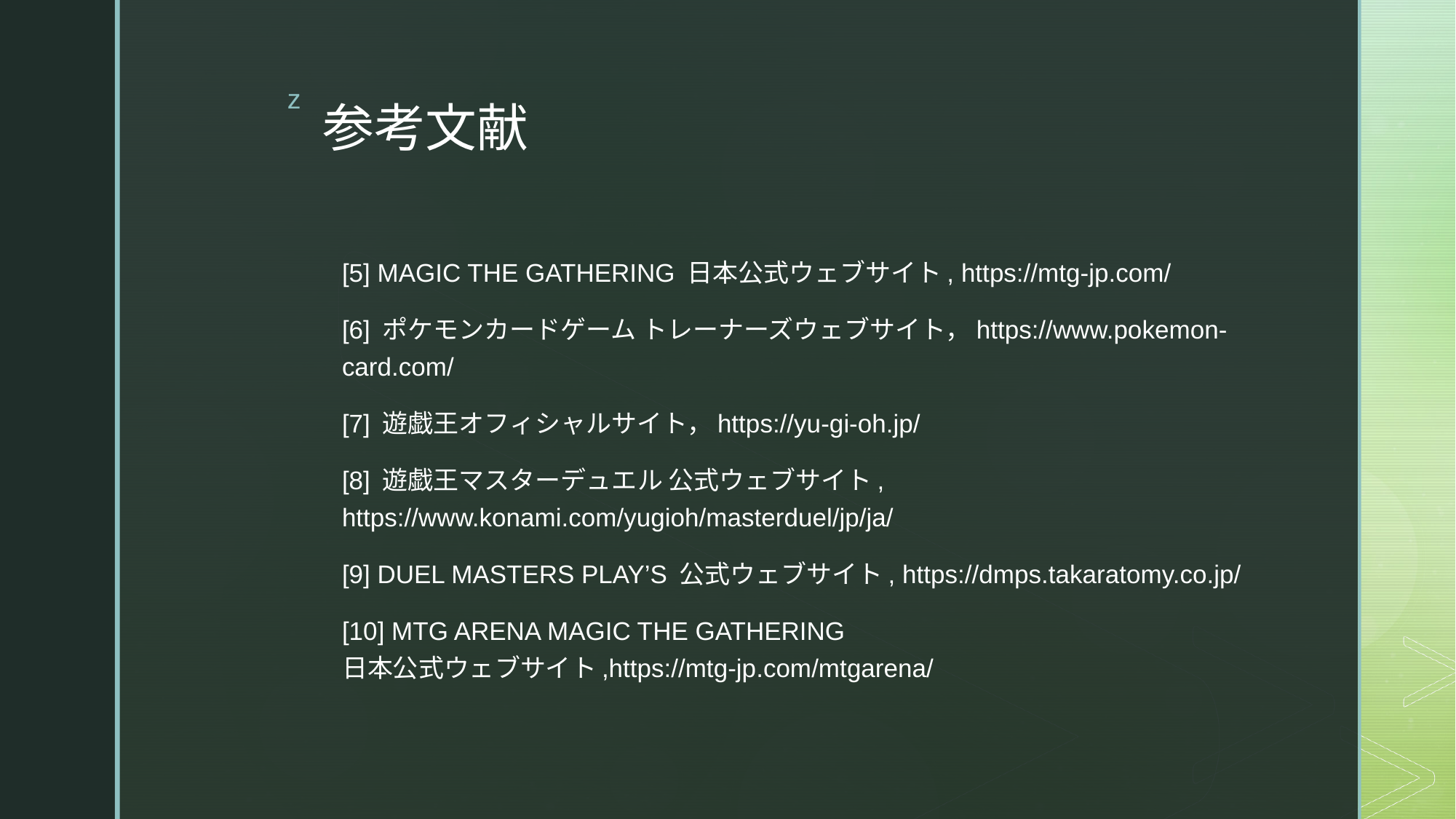

# 参考文献
[5] MAGIC THE GATHERING 日本公式ウェブサイト, https://mtg-jp.com/
[6] ポケモンカードゲーム トレーナーズウェブサイト，https://www.pokemon-card.com/
[7] 遊戯王オフィシャルサイト，https://yu-gi-oh.jp/
[8] 遊戯王マスターデュエル 公式ウェブサイト, https://www.konami.com/yugioh/masterduel/jp/ja/
[9] DUEL MASTERS PLAY’S 公式ウェブサイト, https://dmps.takaratomy.co.jp/
[10] MTG ARENA MAGIC THE GATHERING 日本公式ウェブサイト,https://mtg-jp.com/mtgarena/